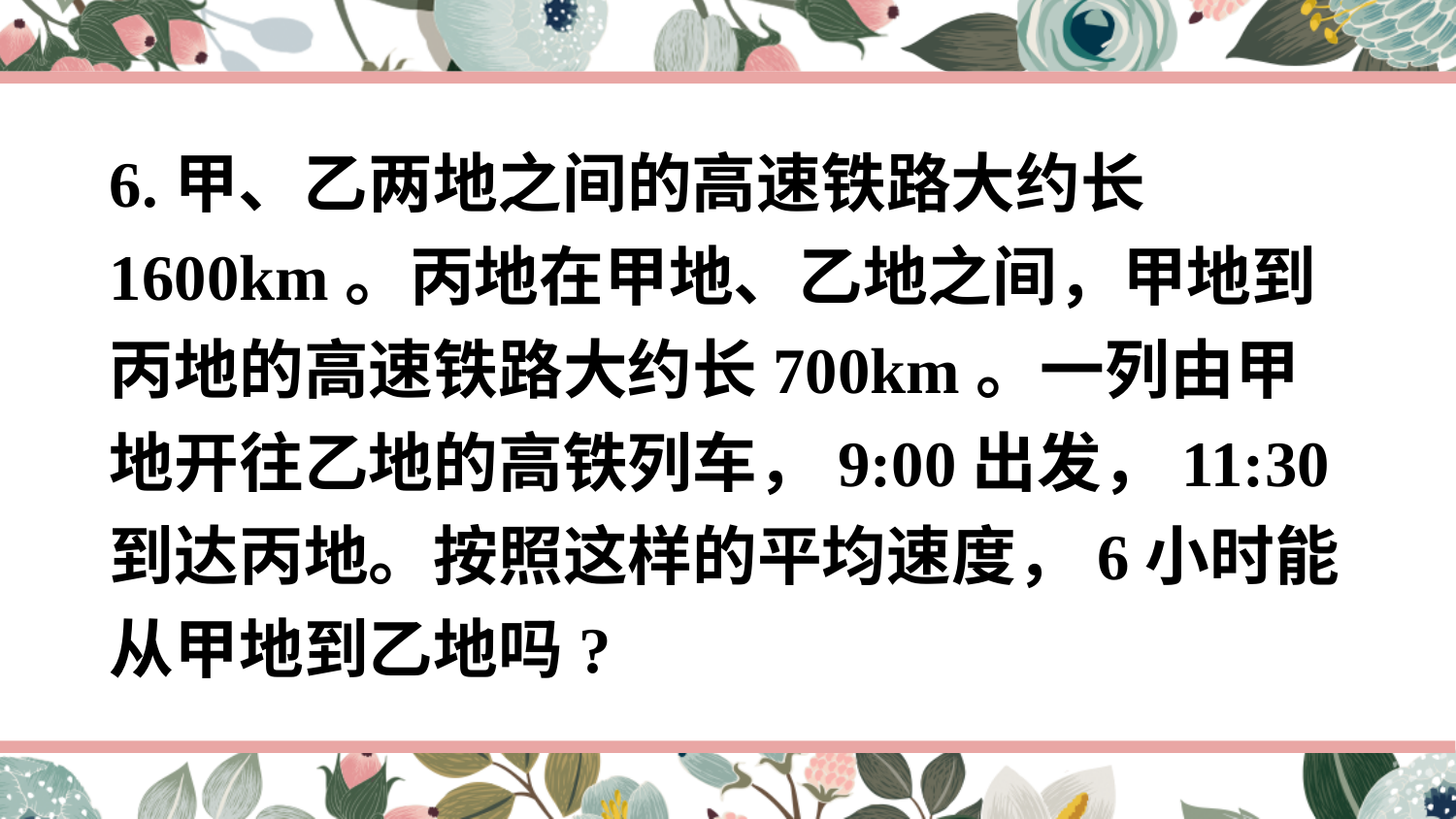

6.甲、乙两地之间的高速铁路大约长1600km。丙地在甲地、乙地之间，甲地到丙地的高速铁路大约长700km。一列由甲地开往乙地的高铁列车，9:00出发，11:30到达丙地。按照这样的平均速度，6小时能从甲地到乙地吗?